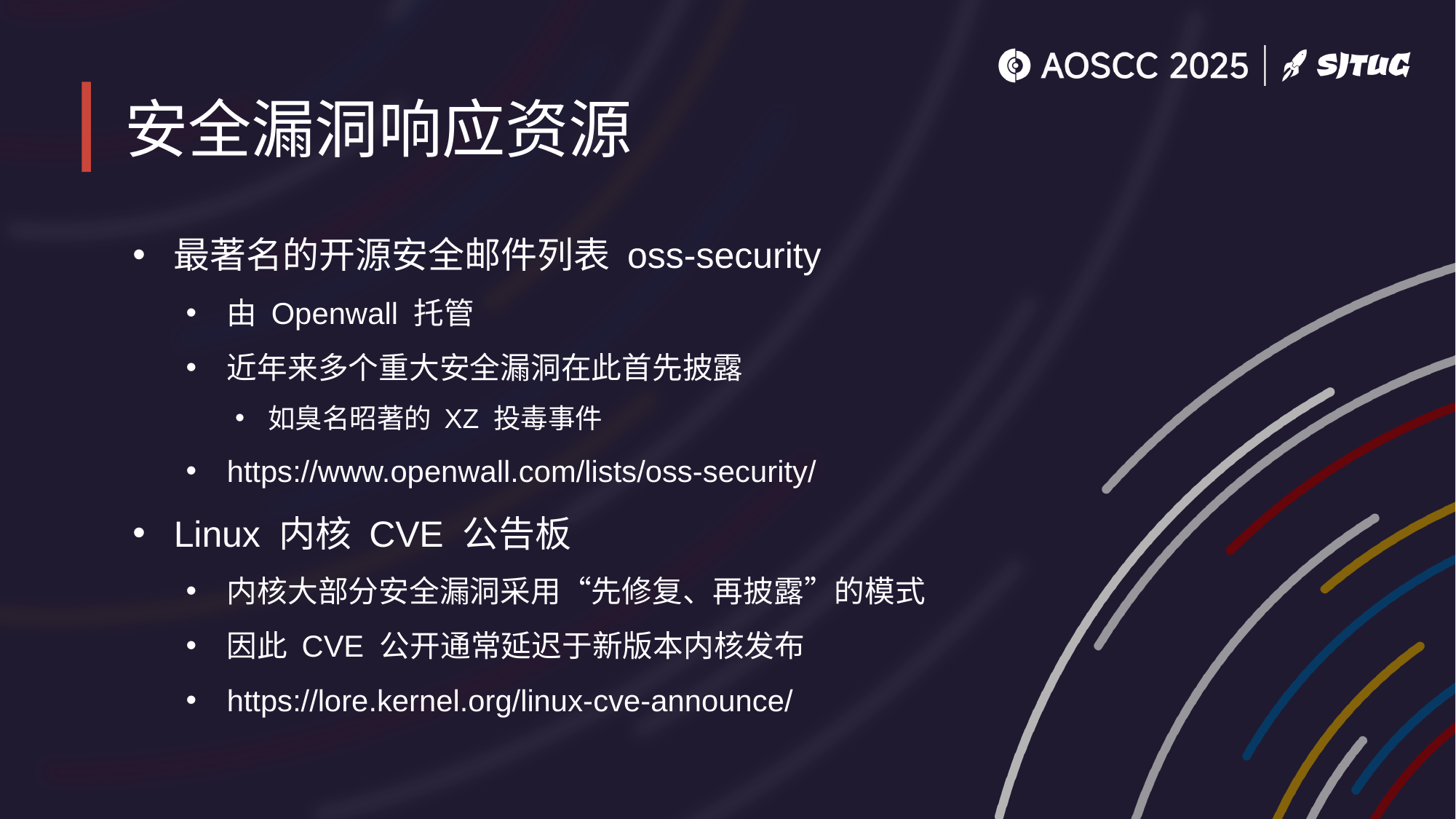

# 安全漏洞响应资源
最著名的开源安全邮件列表 oss-security
由 Openwall 托管
近年来多个重大安全漏洞在此首先披露
如臭名昭著的 XZ 投毒事件
https://www.openwall.com/lists/oss-security/
Linux 内核 CVE 公告板
内核大部分安全漏洞采用“先修复、再披露”的模式
因此 CVE 公开通常延迟于新版本内核发布
https://lore.kernel.org/linux-cve-announce/